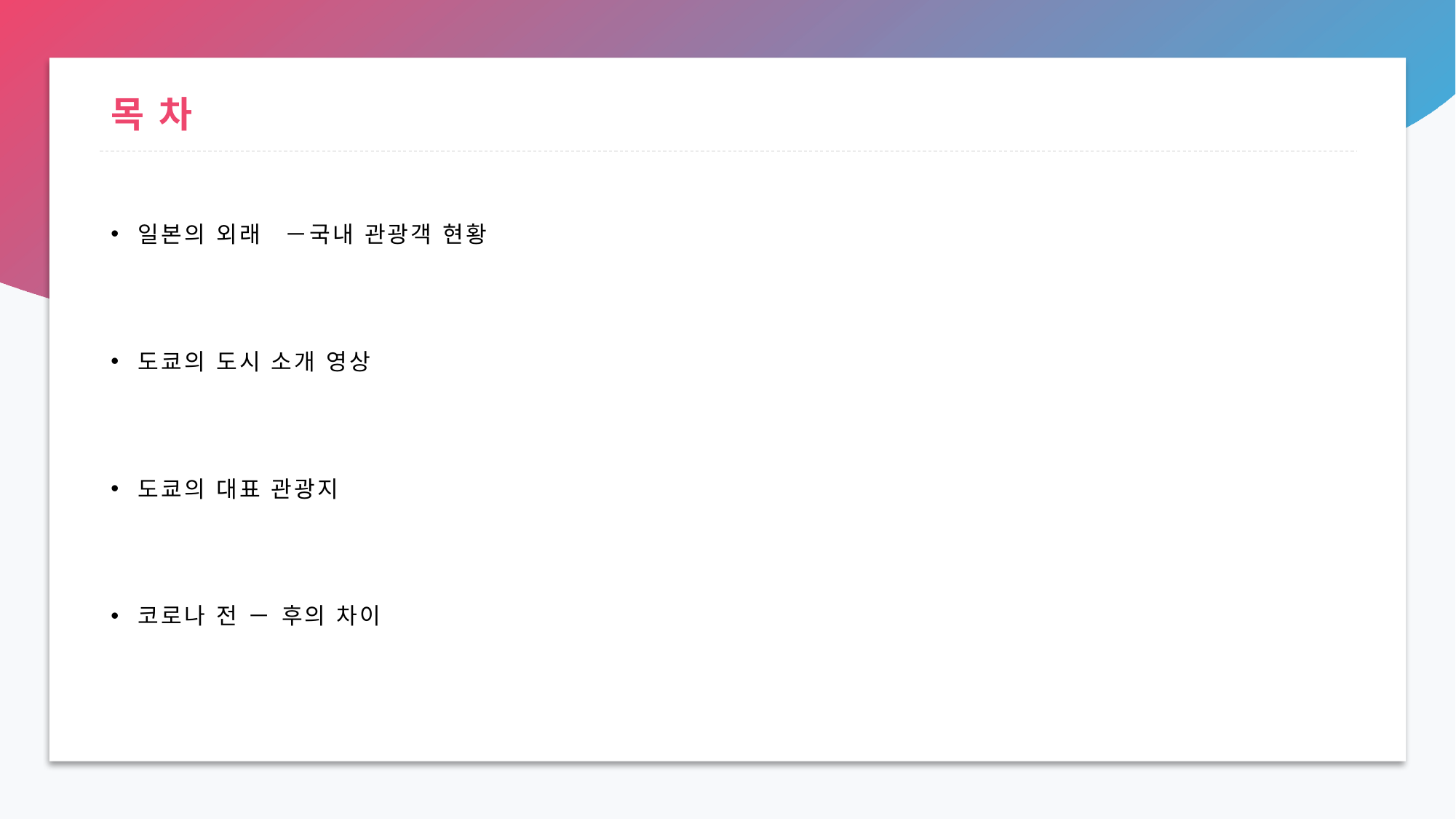

# 목 차

일본의 외래 ­－국내 관광객 현황

도쿄의 도시 소개 영상

도쿄의 대표 관광지

코로나 전 － 후의 차이